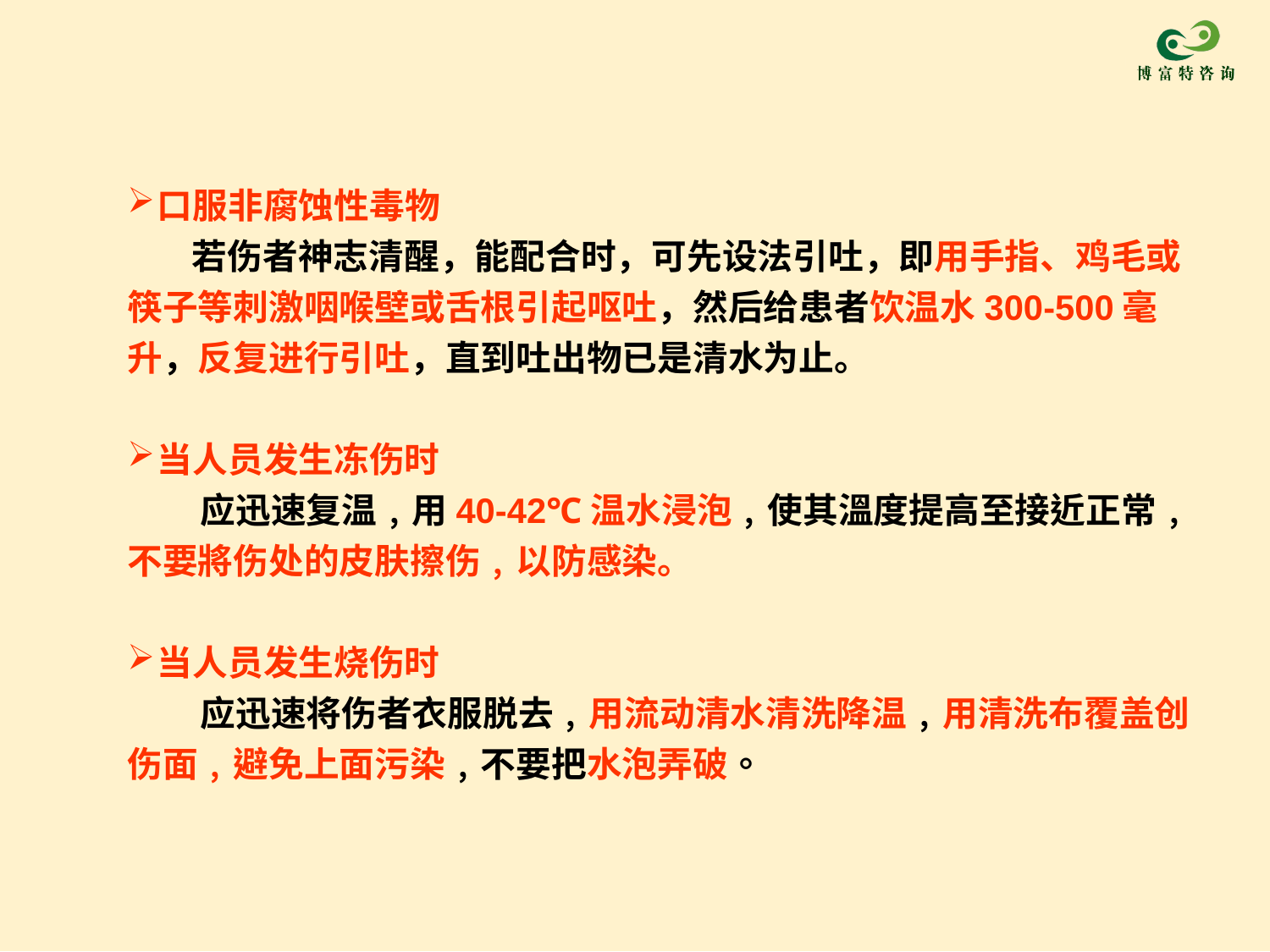

口服非腐蚀性毒物
       若伤者神志清醒，能配合时，可先设法引吐，即用手指、鸡毛或筷子等刺激咽喉壁或舌根引起呕吐，然后给患者饮温水300-500毫升，反复进行引吐，直到吐出物已是清水为止。

当人员发生冻伤时
        应迅速复温﹐用40-42℃温水浸泡﹐使其溫度提高至接近正常﹐不要將伤处的皮肤擦伤﹐以防感染。

当人员发生烧伤时
        应迅速将伤者衣服脱去﹐用流动清水清洗降温﹐用清洗布覆盖创伤面﹐避免上面污染﹐不要把水泡弄破。